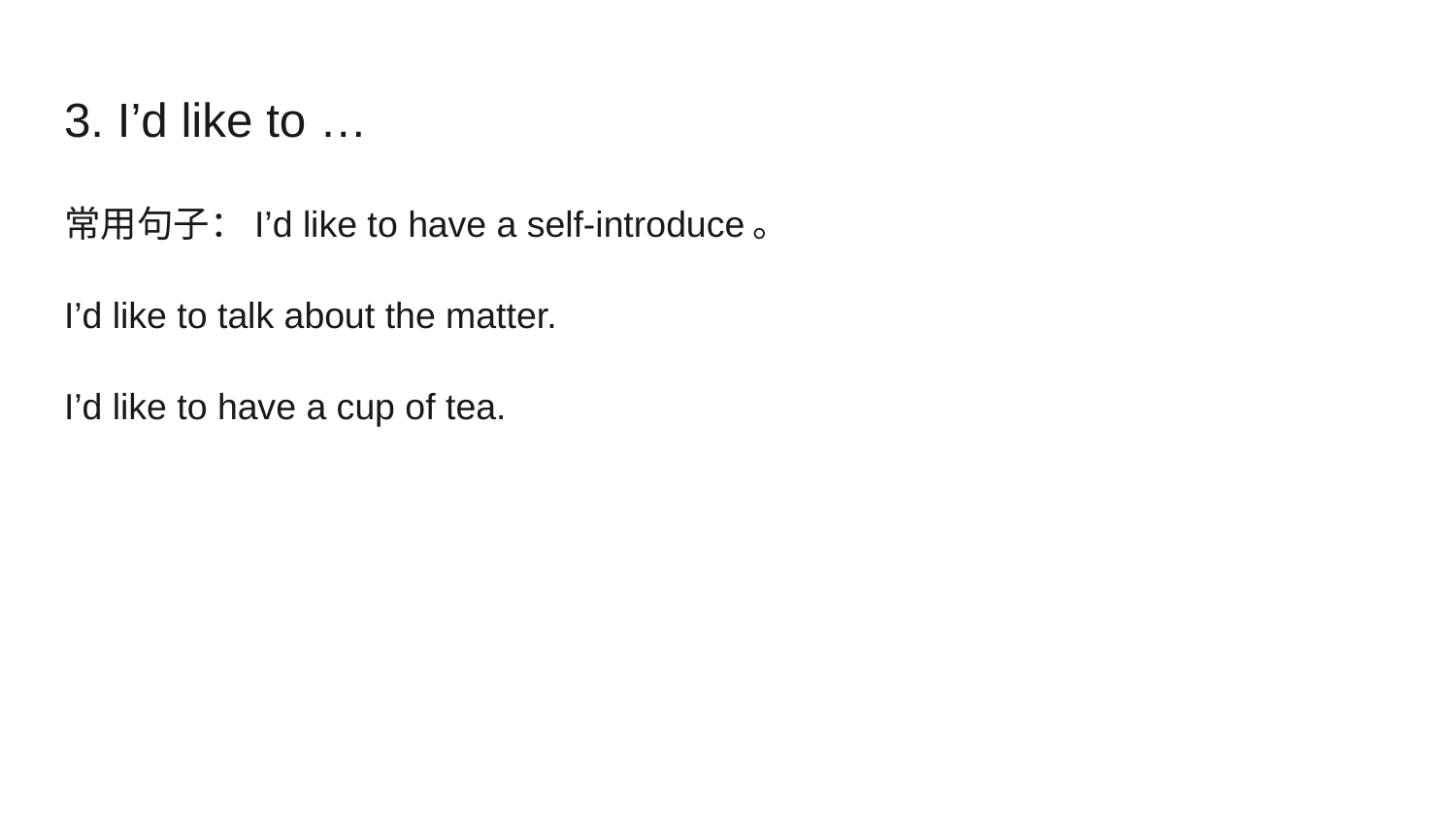

# 3. I’d like to …

常用句子：I’d like to have a self-introduce。
I’d like to talk about the matter.
I’d like to have a cup of tea.